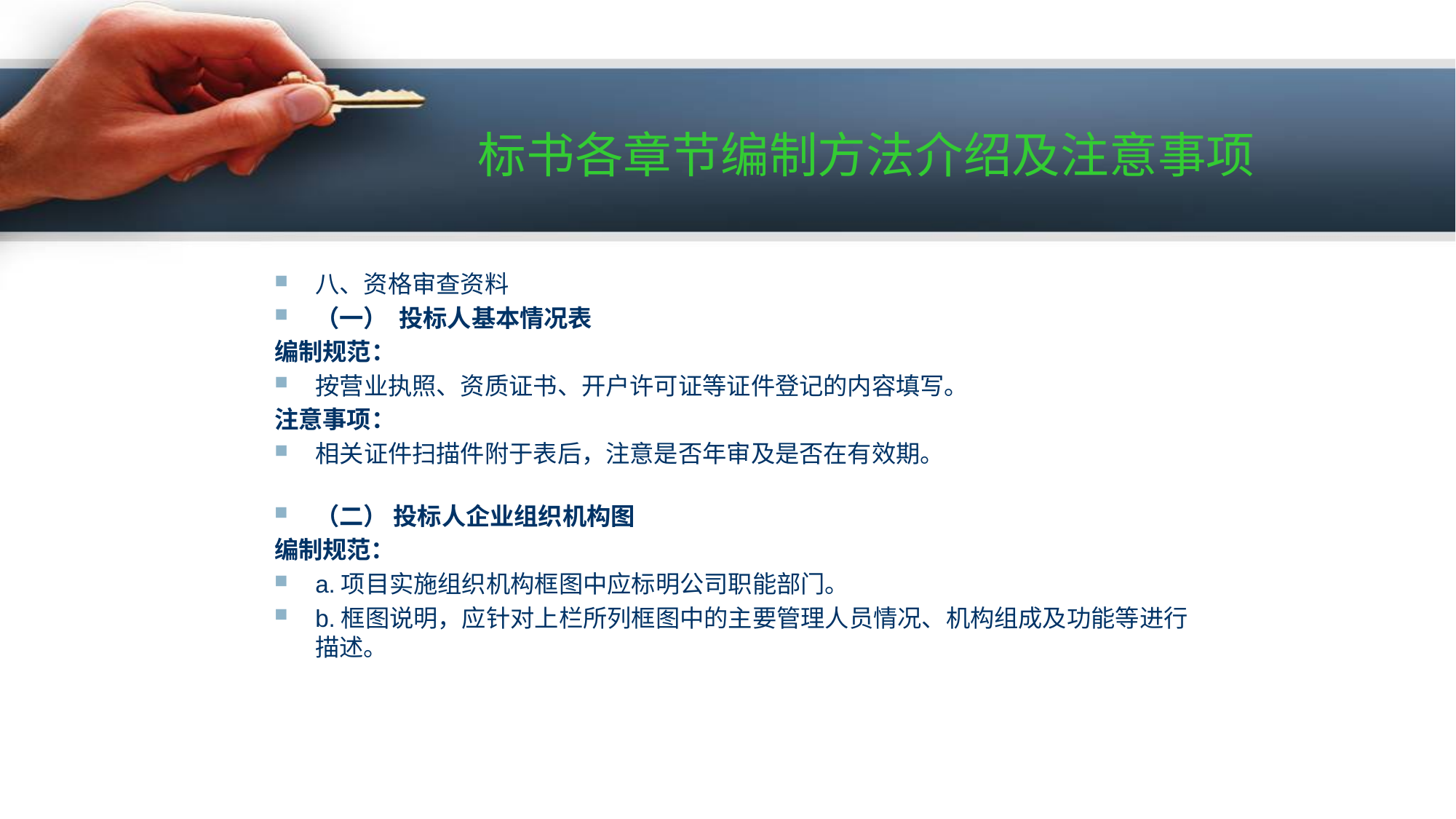

# 标书各章节编制方法介绍及注意事项
八、资格审查资料
（一）  投标人基本情况表
编制规范：
按营业执照、资质证书、开户许可证等证件登记的内容填写。
注意事项：
相关证件扫描件附于表后，注意是否年审及是否在有效期。
（二） 投标人企业组织机构图
编制规范：
a.项目实施组织机构框图中应标明公司职能部门。
b.框图说明，应针对上栏所列框图中的主要管理人员情况、机构组成及功能等进行描述。